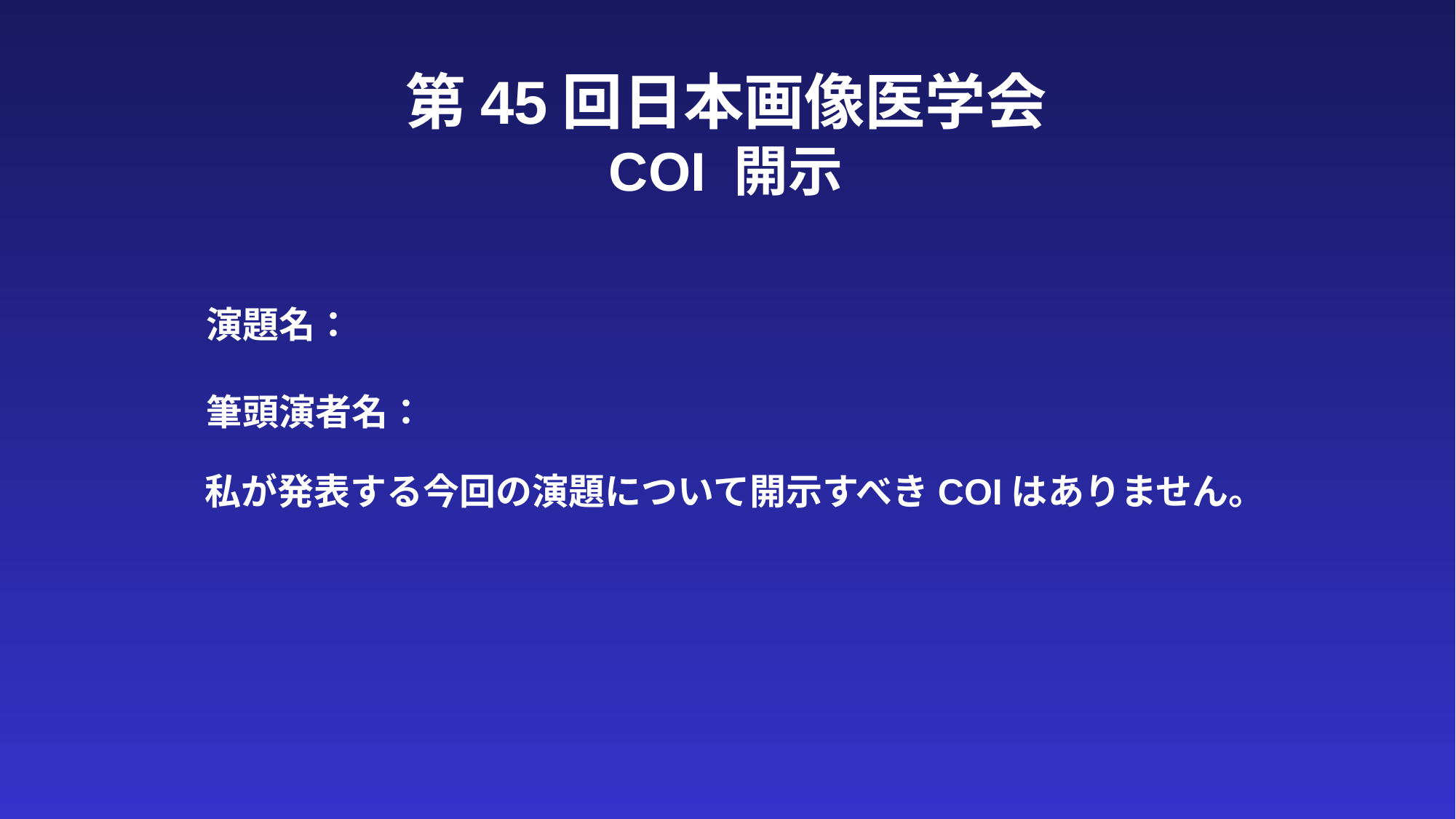

第45回日本画像医学会
COI 開示
演題名：

筆頭演者名：
私が発表する今回の演題について開示すべきCOIはありません。